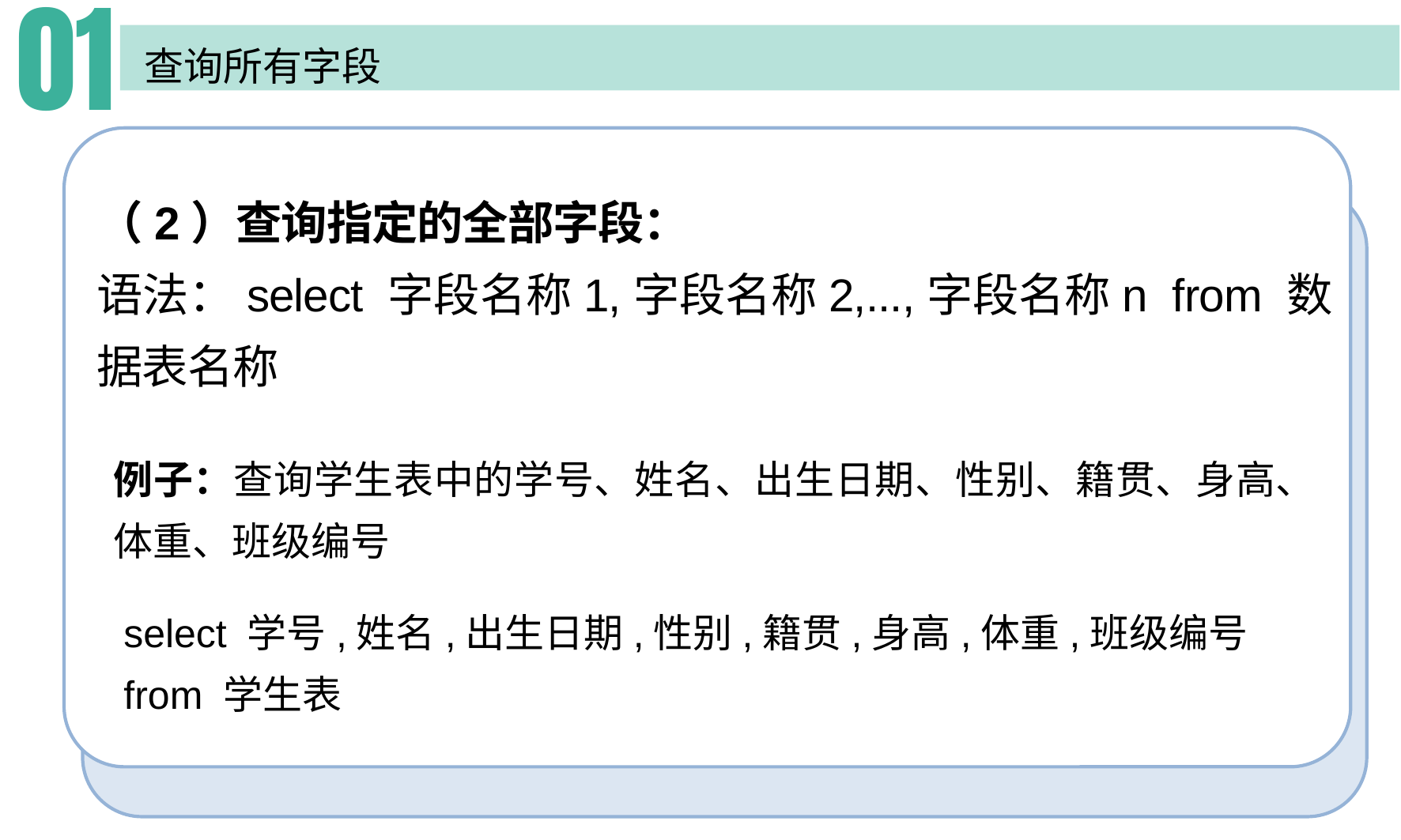

01

查询所有字段

（2）查询指定的全部字段：
语法：select 字段名称1,字段名称2,...,字段名称n  from 数据表名称
例子：查询学生表中的学号、姓名、出生日期、性别、籍贯、身高、体重、班级编号
select 学号,姓名,出生日期,性别,籍贯,身高,体重,班级编号 from 学生表